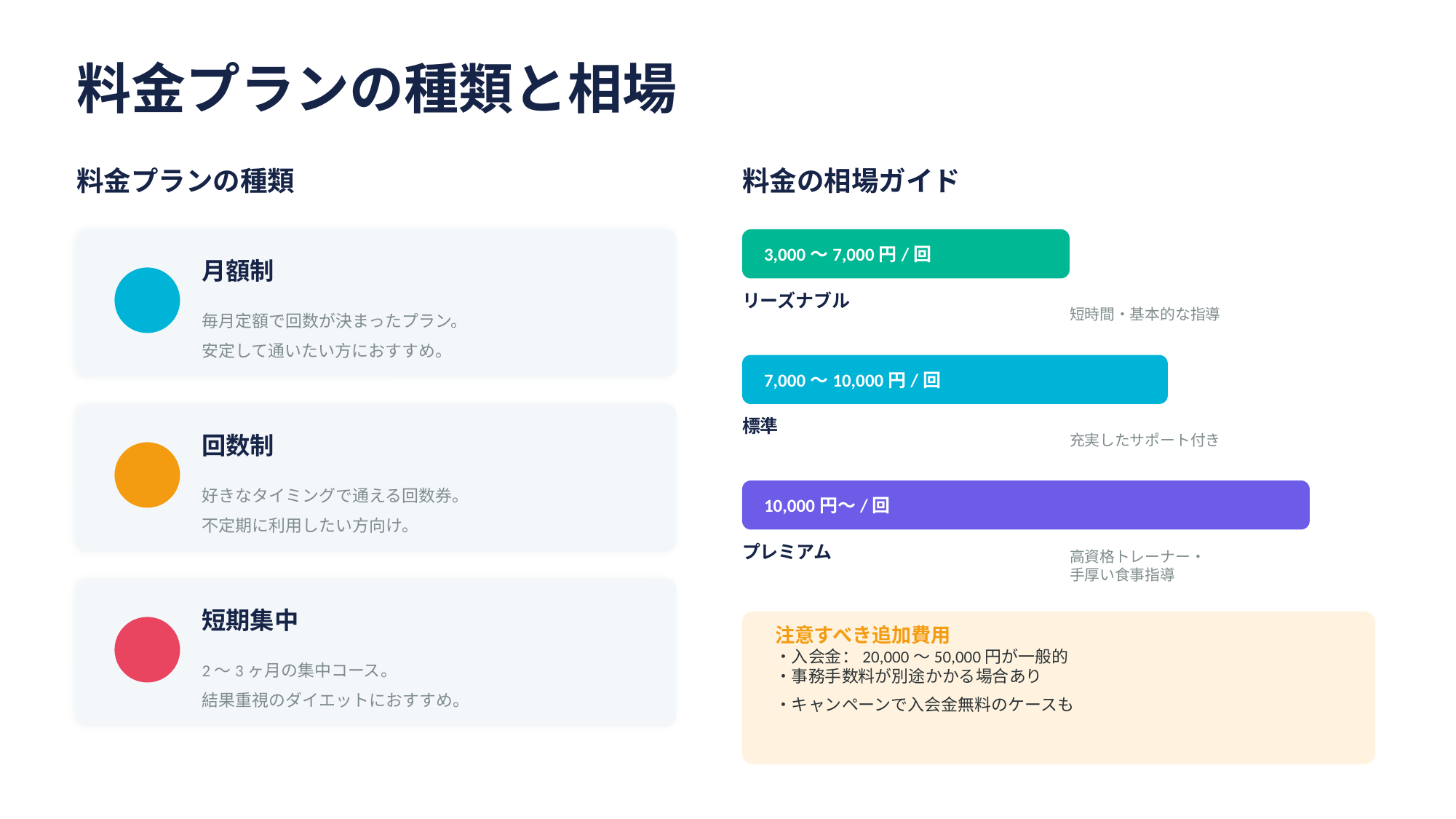

料金プランの種類と相場
料金プランの種類
料金の相場ガイド

3,000〜7,000円/回
月額制

リーズナブル
短時間・基本的な指導
毎月定額で回数が決まったプラン。
安定して通いたい方におすすめ。

7,000〜10,000円/回

標準
充実したサポート付き
回数制

好きなタイミングで通える回数券。
不定期に利用したい方向け。

10,000円〜/回
プレミアム
高資格トレーナー・
手厚い食事指導

短期集中

注意すべき追加費用
・入会金：20,000〜50,000円が一般的
・事務手数料が別途かかる場合あり
・キャンペーンで入会金無料のケースも
2〜3ヶ月の集中コース。
結果重視のダイエットにおすすめ。